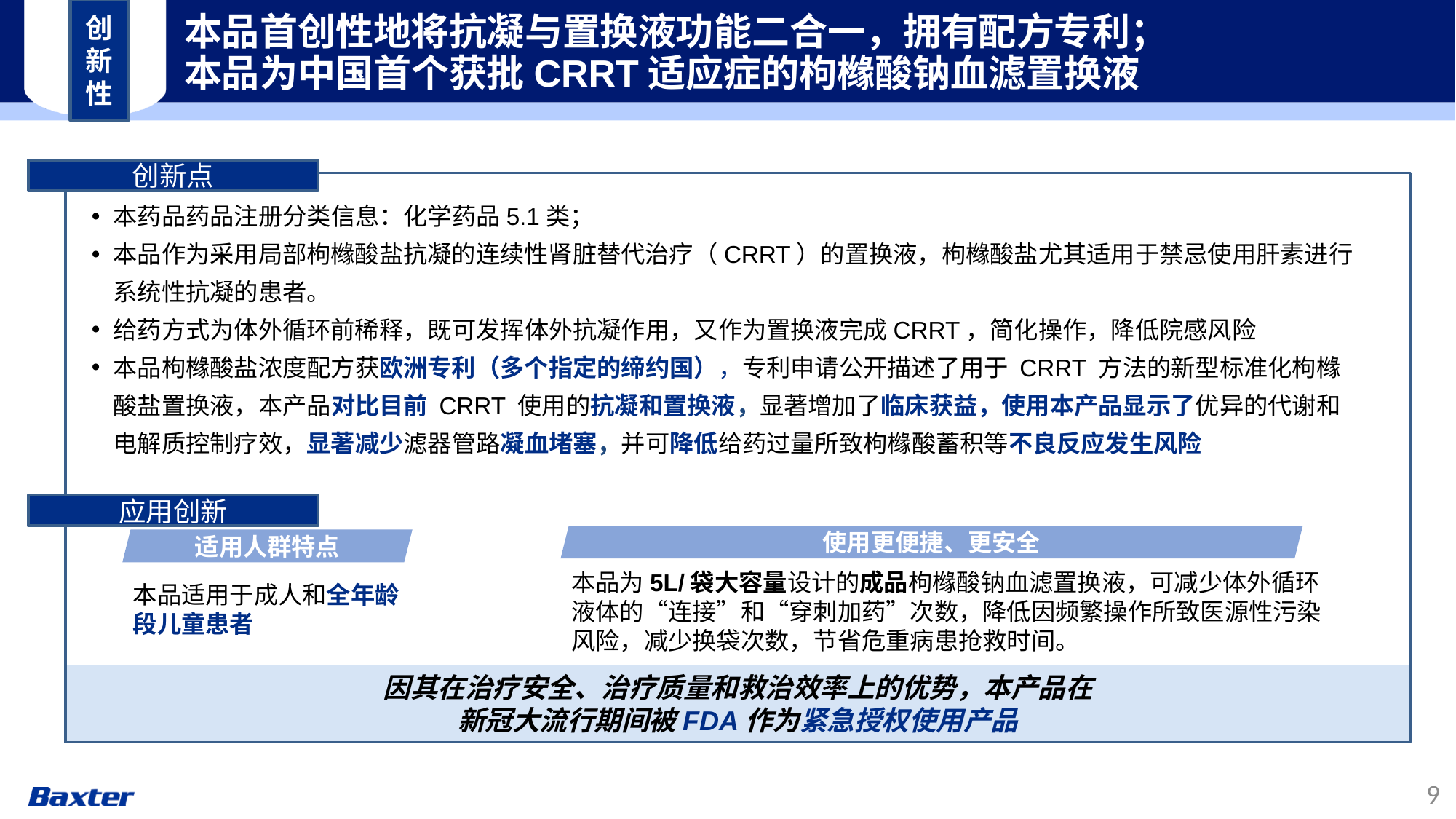

创新性
本品首创性地将抗凝与置换液功能二合一，拥有配方专利；
本品为中国首个获批CRRT适应症的枸橼酸钠血滤置换液
创新点

本药品药品注册分类信息：化学药品5.1类；
本品作为采用局部枸橼酸盐抗凝的连续性肾脏替代治疗（CRRT）的置换液，枸橼酸盐尤其适用于禁忌使用肝素进行系统性抗凝的患者。
给药方式为体外循环前稀释，既可发挥体外抗凝作用，又作为置换液完成CRRT，简化操作，降低院感风险
本品枸橼酸盐浓度配方获欧洲专利（多个指定的缔约国），专利申请公开描述了用于 CRRT 方法的新型标准化枸橼酸盐置换液，本产品对比目前 CRRT 使用的抗凝和置换液，显著增加了临床获益，使用本产品显示了优异的代谢和电解质控制疗效，显著减少滤器管路凝血堵塞，并可降低给药过量所致枸橼酸蓄积等不良反应发生风险
应用创新
使用更便捷、更安全
适用人群特点
本品为5L/袋大容量设计的成品枸橼酸钠血滤置换液，可减少体外循环液体的“连接”和“穿刺加药”次数，降低因频繁操作所致医源性污染风险，减少换袋次数，节省危重病患抢救时间。
本品适用于成人和全年龄段儿童患者
因其在治疗安全、治疗质量和救治效率上的优势，本产品在
新冠大流行期间被FDA作为紧急授权使用产品
9